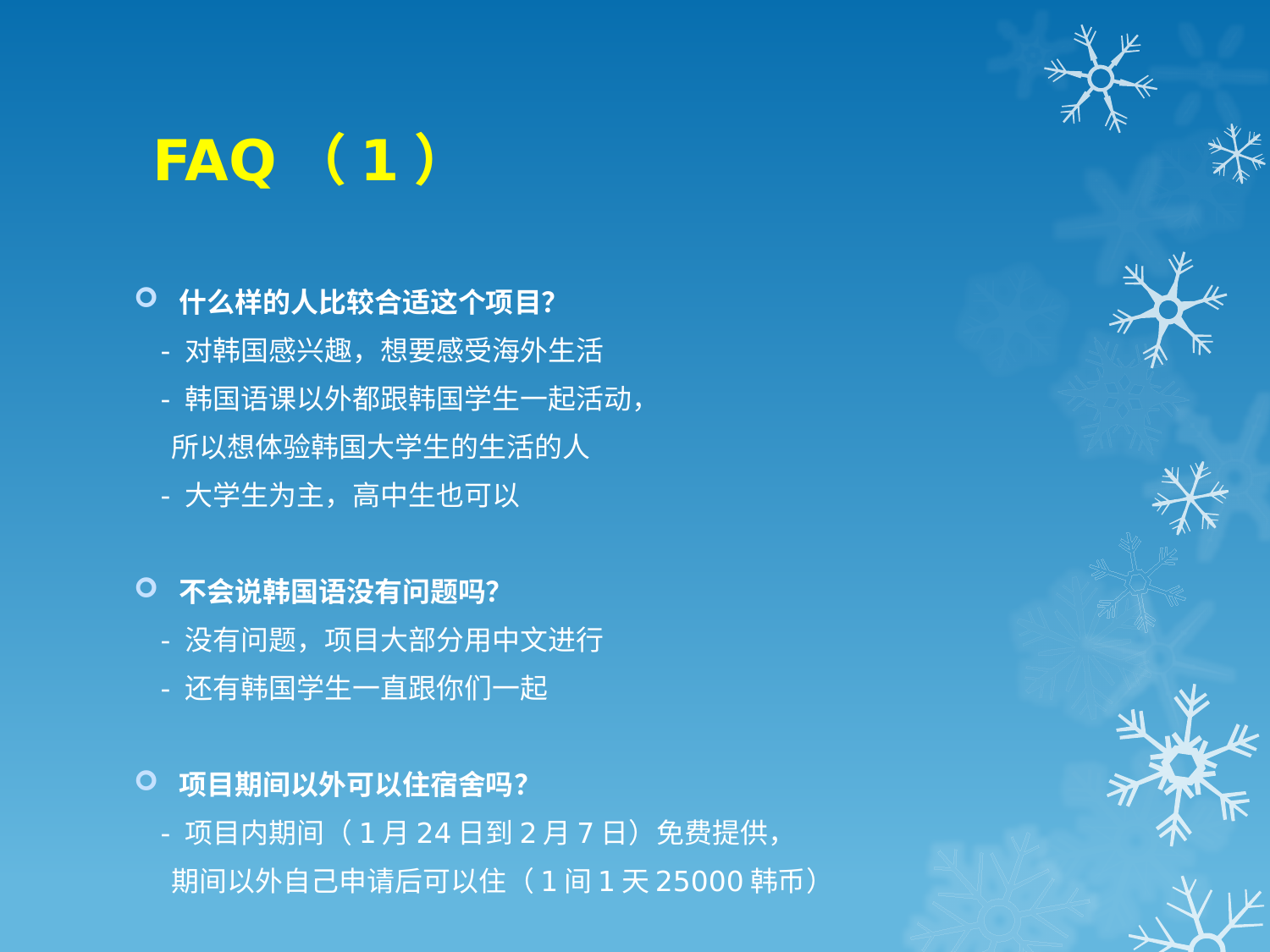

# FAQ（1）
什么样的人比较合适这个项目？
   - 对韩国感兴趣，想要感受海外生活
   - 韩国语课以外都跟韩国学生一起活动，
     所以想体验韩国大学生的生活的人
   - 大学生为主，高中生也可以

不会说韩国语没有问题吗？
   - 没有问题，项目大部分用中文进行
   - 还有韩国学生一直跟你们一起

项目期间以外可以住宿舍吗？
   - 项目内期间（1月24日到2月7日）免费提供，
     期间以外自己申请后可以住（1间1天25000韩币）